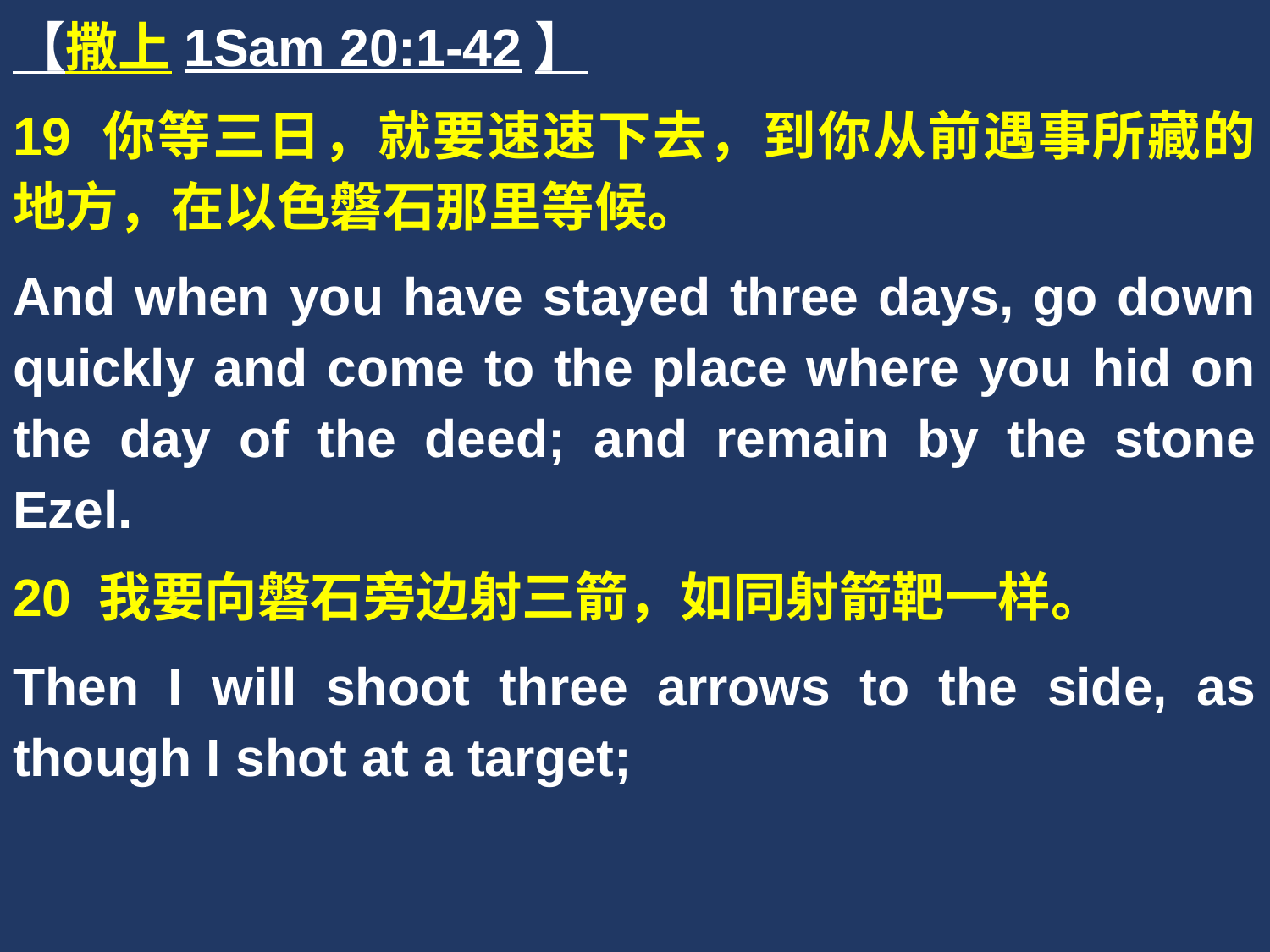

【撒上1Sam 20:1-42】
19 你等三日，就要速速下去，到你从前遇事所藏的地方，在以色磐石那里等候。
And when you have stayed three days, go down quickly and come to the place where you hid on the day of the deed; and remain by the stone Ezel.
20 我要向磐石旁边射三箭，如同射箭靶一样。
Then I will shoot three arrows to the side, as though I shot at a target;